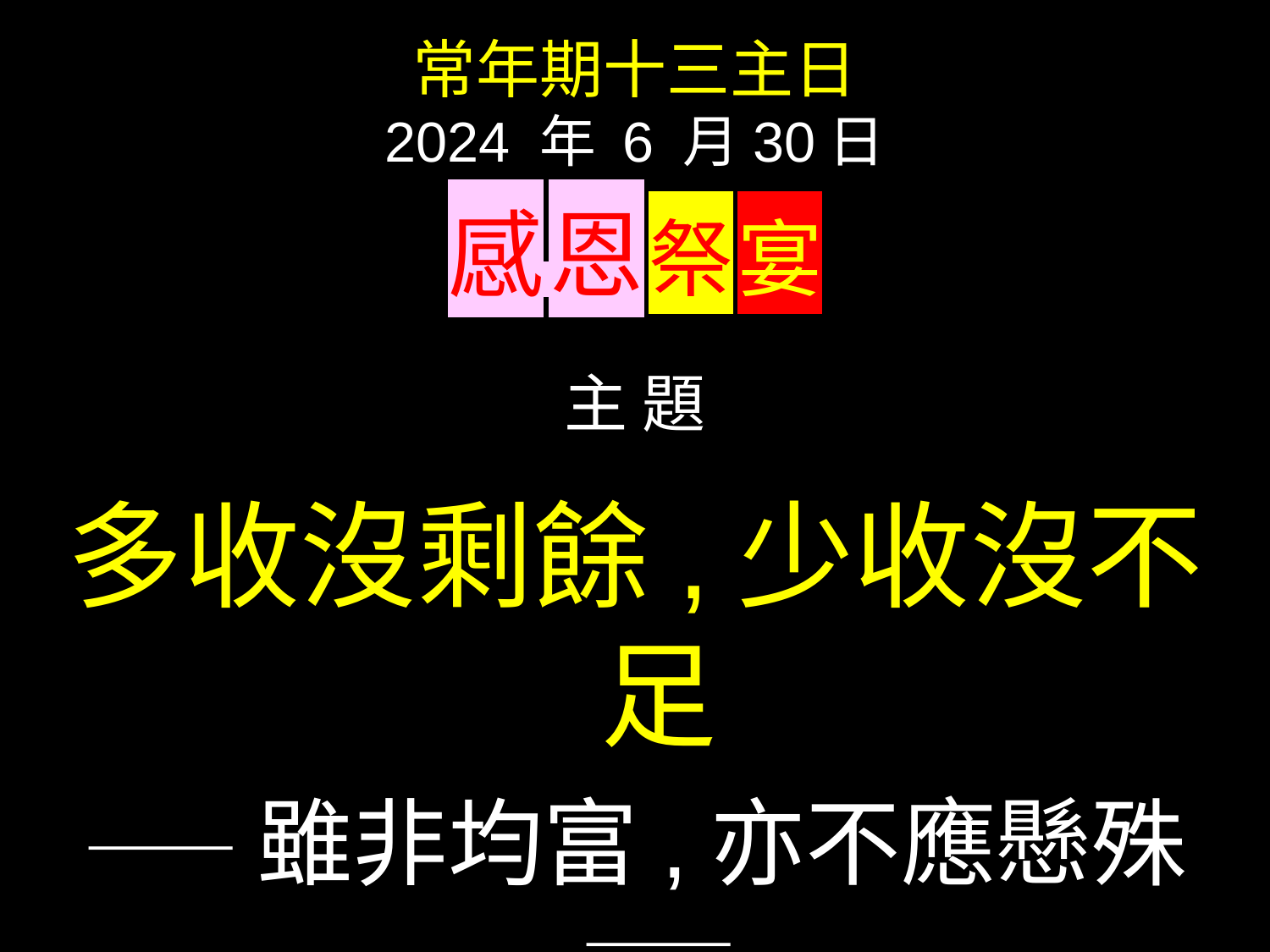

常年期十三主日
2024 年 6 月30日
感 恩 祭 宴

主 題
多收沒剩餘,少收沒不足
——雖非均富,亦不應懸殊——